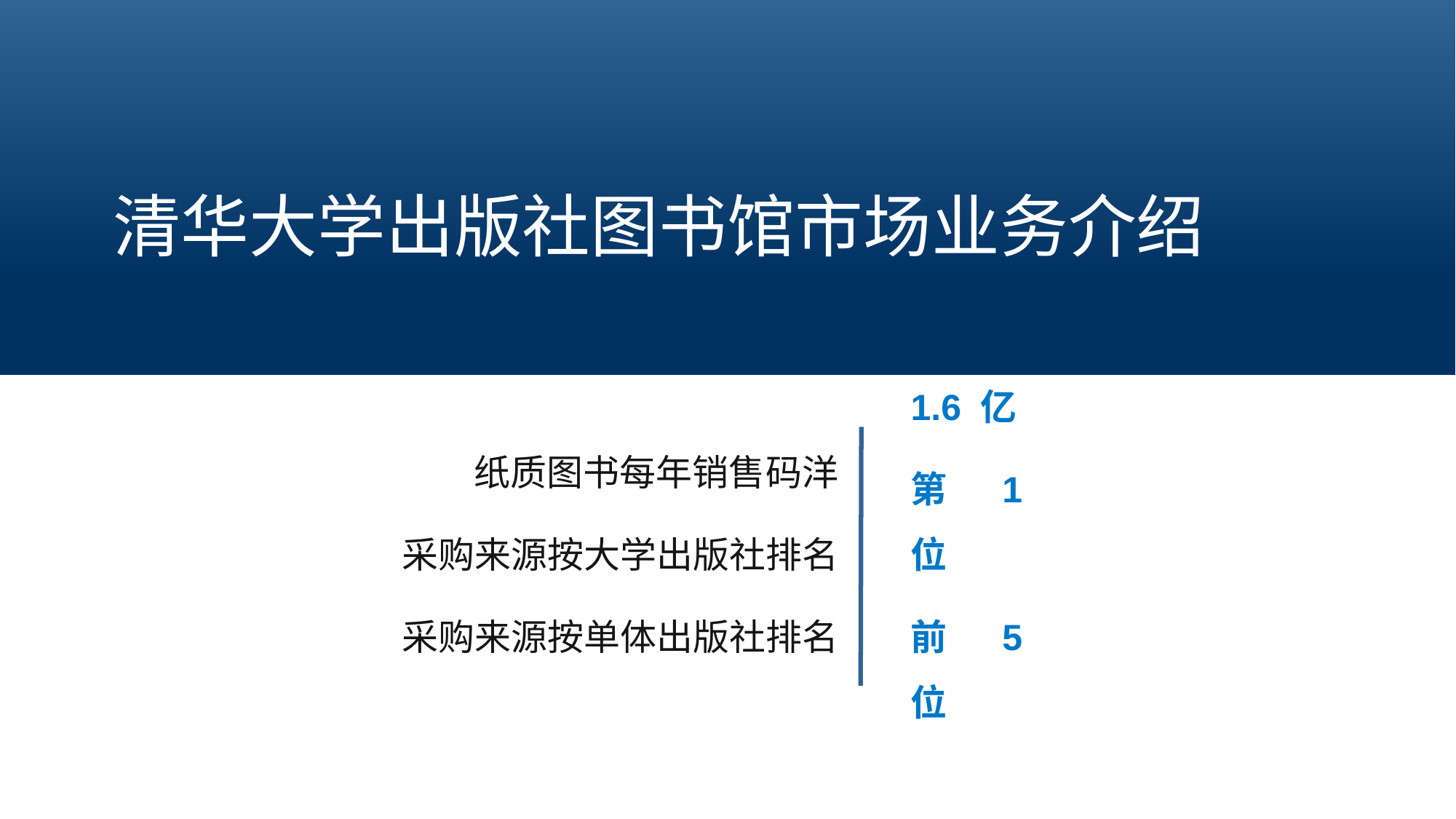

清华大学出版社图书馆市场业务介绍
纸质图书每年销售码洋
采购来源按大学出版社排名
采购来源按单体出版社排名
1.6 亿
第 1 位
前 5 位